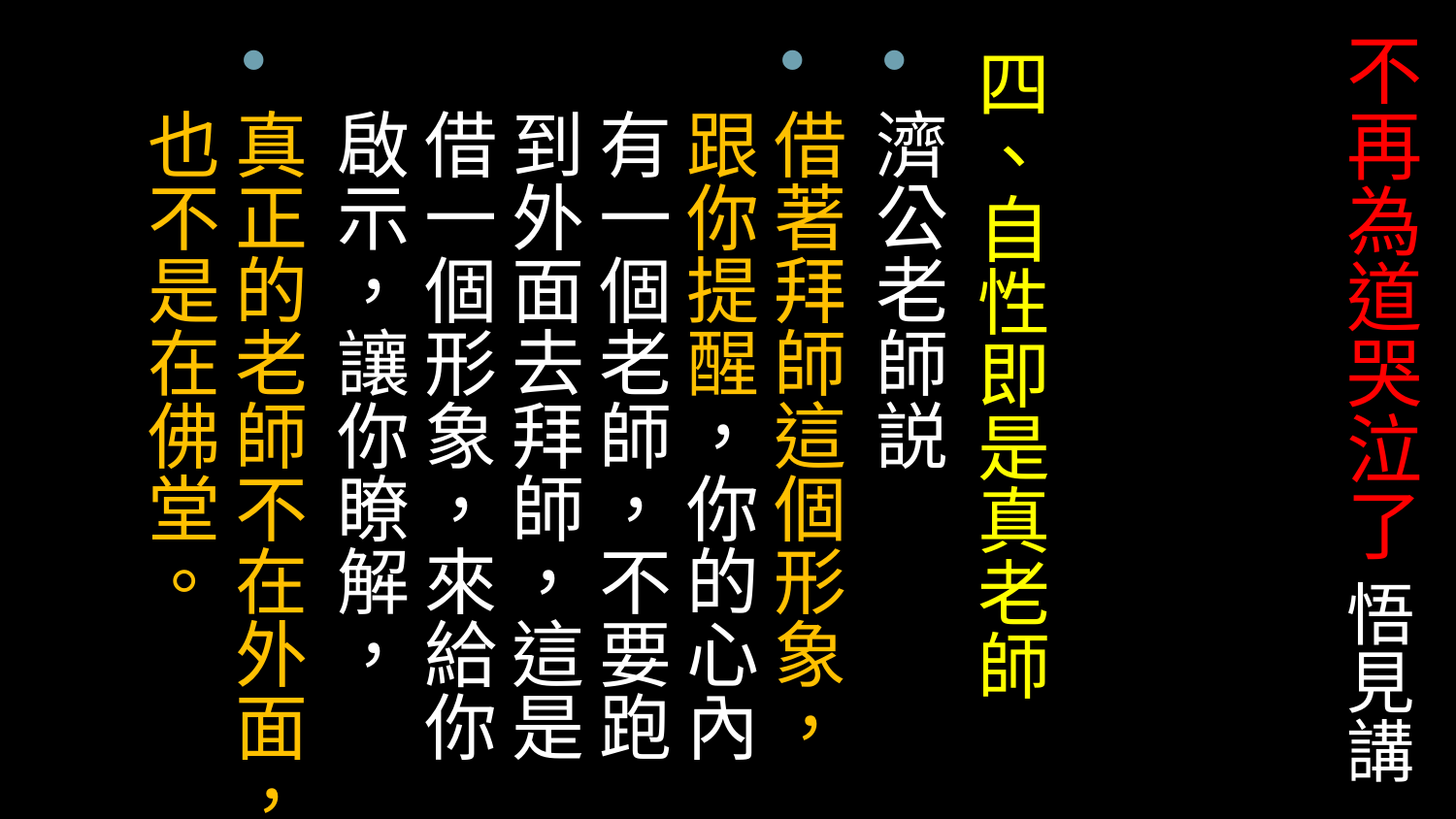

# 不再為道哭泣了 悟見講
四、自性即是真老師
濟公老師説
借著拜師這個形象，跟你提醒，你的心內有一個老師，不要跑到外面去拜師，這是借一個形象，來給你啟示，讓你瞭解，
真正的老師不在外面，也不是在佛堂。